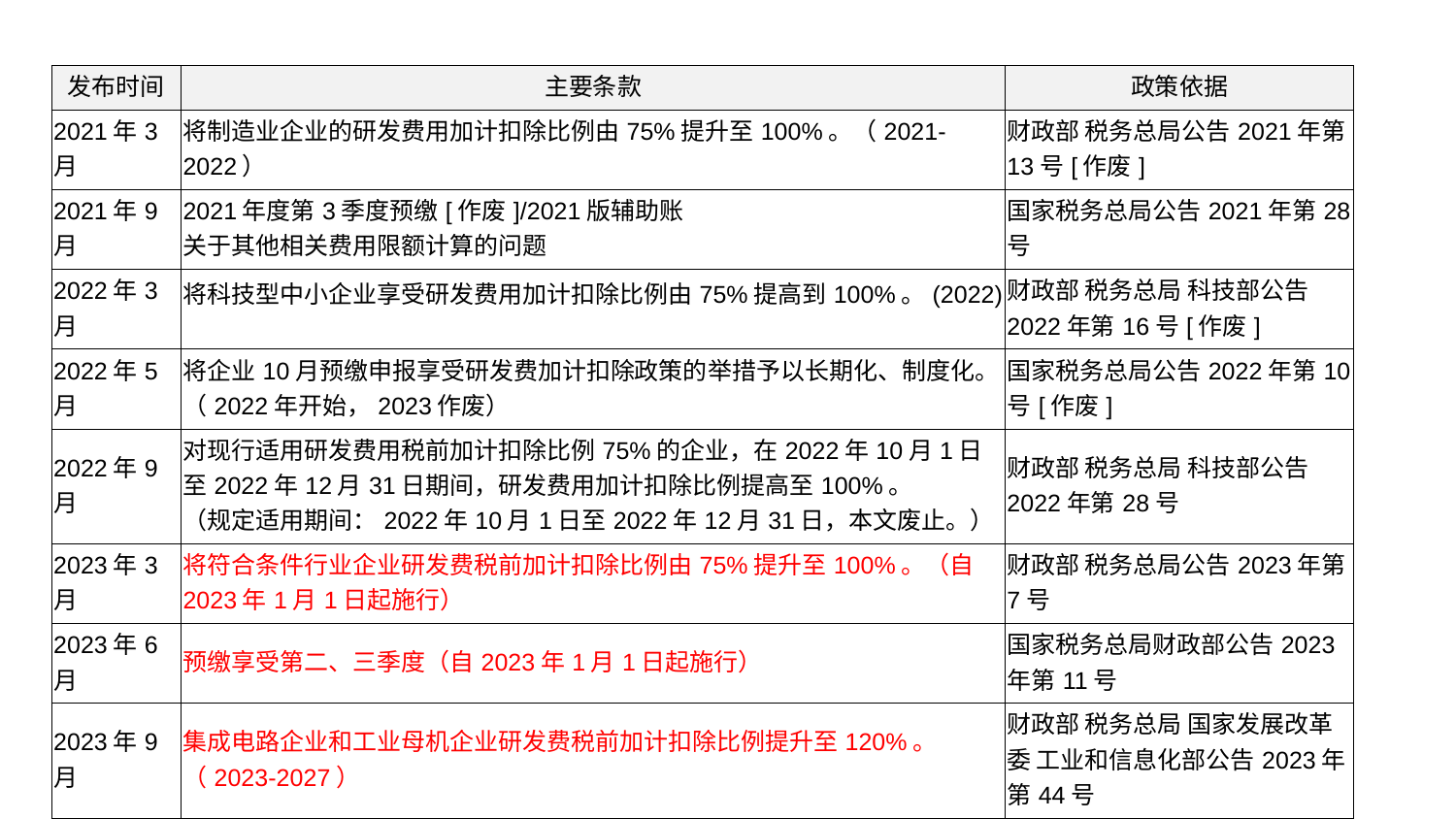

| 发布时间 | 主要条款 | 政策依据 |
| --- | --- | --- |
| 2021年3月 | 将制造业企业的研发费用加计扣除比例由75%提升至100%。（2021-2022） | 财政部 税务总局公告2021年第13号[作废] |
| 2021年9月 | 2021年度第3季度预缴[作废]/2021版辅助账 关于其他相关费用限额计算的问题 | 国家税务总局公告2021年第28号 |
| 2022年3月 | 将科技型中小企业享受研发费用加计扣除比例由75%提高到100%。(2022) | 财政部 税务总局 科技部公告 2022年第16号[作废] |
| 2022年5月 | 将企业10月预缴申报享受研发费加计扣除政策的举措予以长期化、制度化。（2022年开始，2023作废） | 国家税务总局公告2022年第10号[作废] |
| 2022年9月 | 对现行适用研发费用税前加计扣除比例75%的企业，在2022年10月1日至2022年12月31日期间，研发费用加计扣除比例提高至100%。 （规定适用期间：2022年10月1日至2022年12月31日，本文废止。） | 财政部 税务总局 科技部公告2022年第28号 |
| 2023年3月 | 将符合条件行业企业研发费税前加计扣除比例由75%提升至100%。（自2023年1月1日起施行） | 财政部 税务总局公告2023年第7号 |
| 2023年6月 | 预缴享受第二、三季度（自2023年1月1日起施行） | 国家税务总局财政部公告2023年第11号 |
| 2023年9月 | 集成电路企业和工业母机企业研发费税前加计扣除比例提升至120%。（2023-2027） | 财政部 税务总局 国家发展改革委 工业和信息化部公告2023年第44号 |